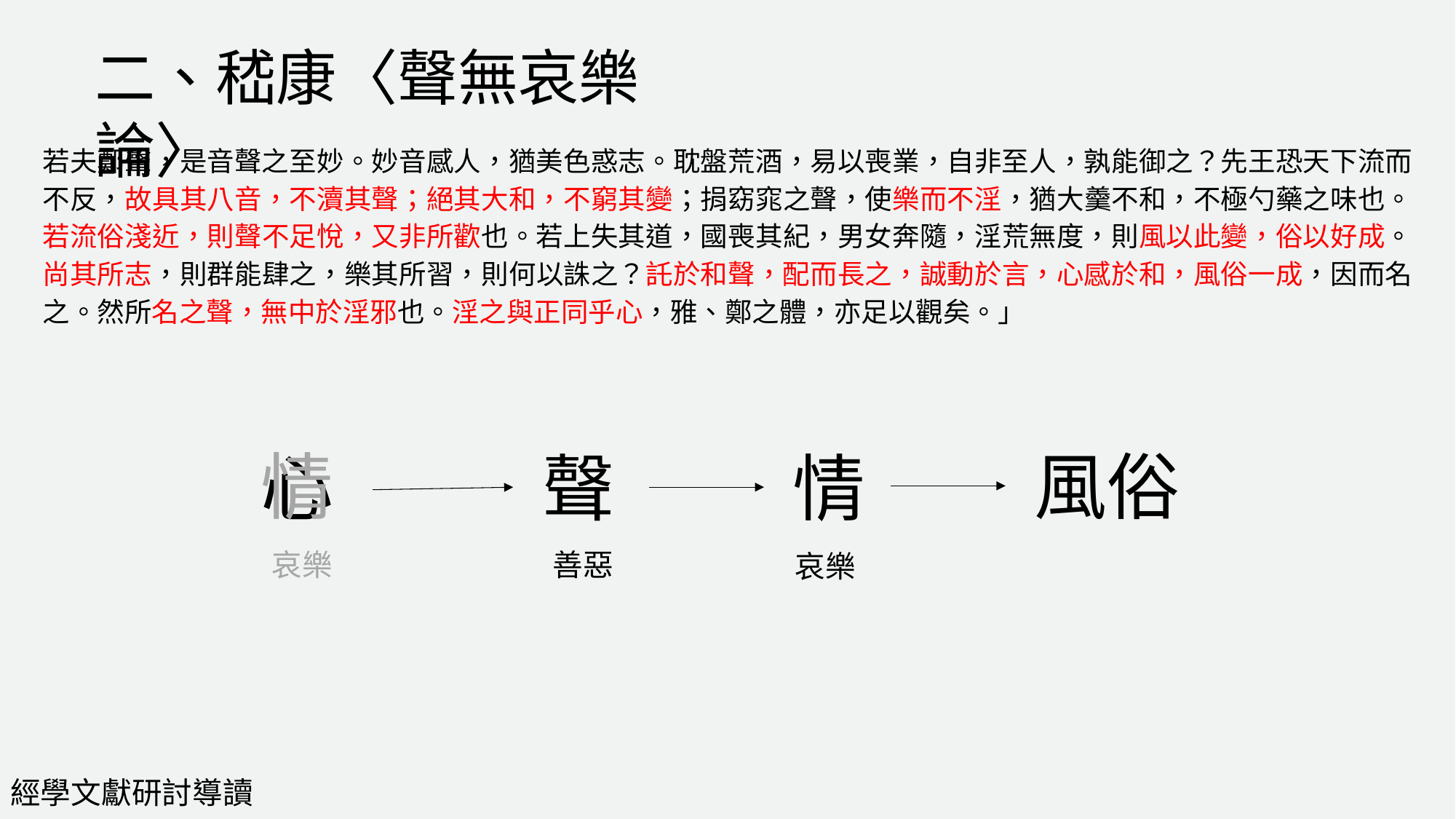

二、嵇康〈聲無哀樂論〉
若夫鄭聲，是音聲之至妙。妙音感人，猶美色惑志。耽盤荒酒，易以喪業，自非至人，孰能御之？先王恐天下流而不反，故具其八音，不瀆其聲；絕其大和，不窮其變；捐窈窕之聲，使樂而不淫，猶大羹不和，不極勺藥之味也。若流俗淺近，則聲不足悅，又非所歡也。若上失其道，國喪其紀，男女奔隨，淫荒無度，則風以此變，俗以好成。尚其所志，則群能肆之，樂其所習，則何以誅之？託於和聲，配而長之，誠動於言，心感於和，風俗一成，因而名之。然所名之聲，無中於淫邪也。淫之與正同乎心，雅、鄭之體，亦足以觀矣。」
風俗
情
心
聲
情
哀樂
善惡
哀樂